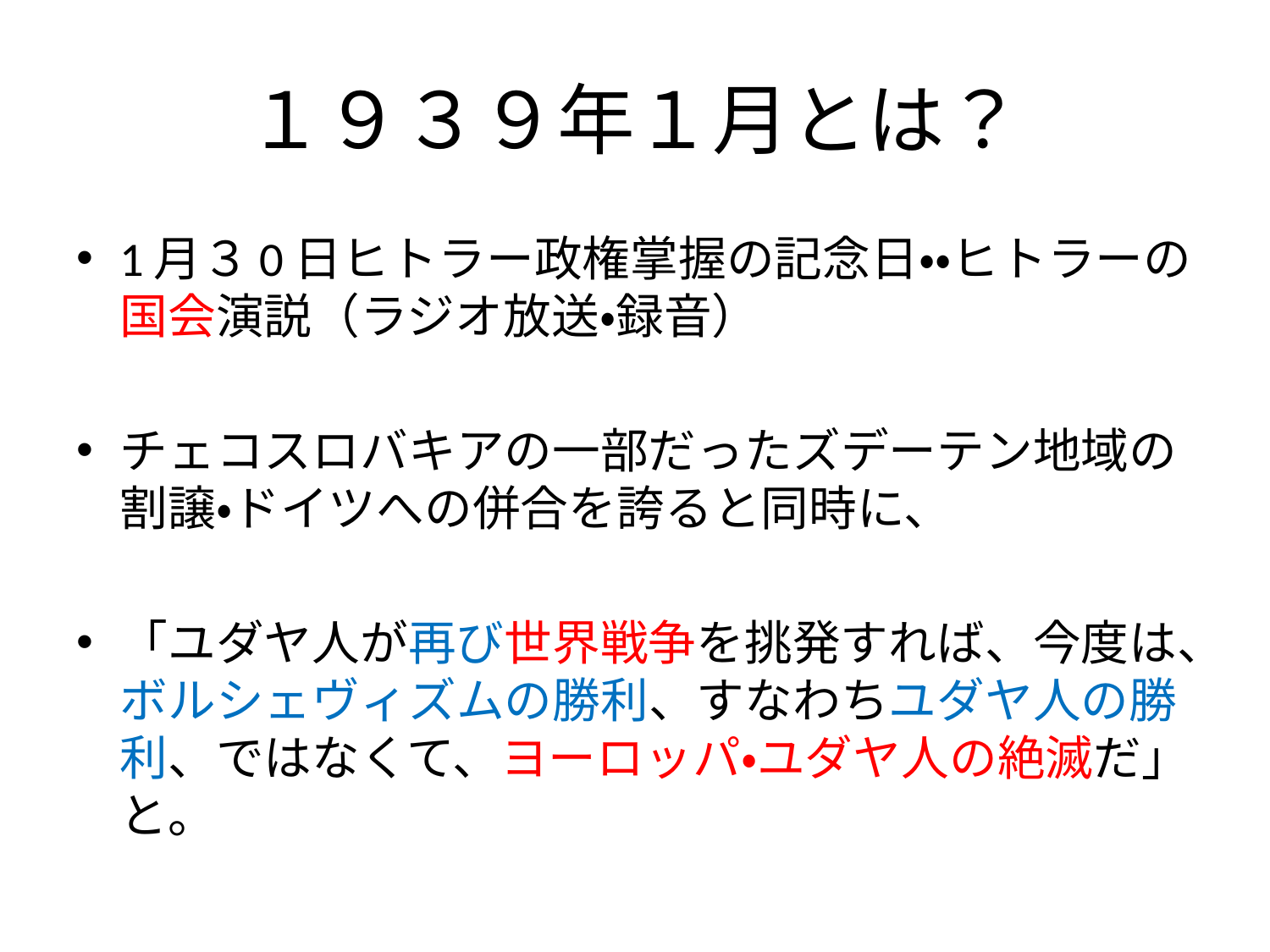

# １９３９年１月とは？
1月３0日ヒトラー政権掌握の記念日・・ヒトラーの国会演説（ラジオ放送・録音）

チェコスロバキアの一部だったズデーテン地域の割譲・ドイツへの併合を誇ると同時に、

「ユダヤ人が再び世界戦争を挑発すれば、今度は、ボルシェヴィズムの勝利、すなわちユダヤ人の勝利、ではなくて、ヨーロッパ・ユダヤ人の絶滅だ」と。